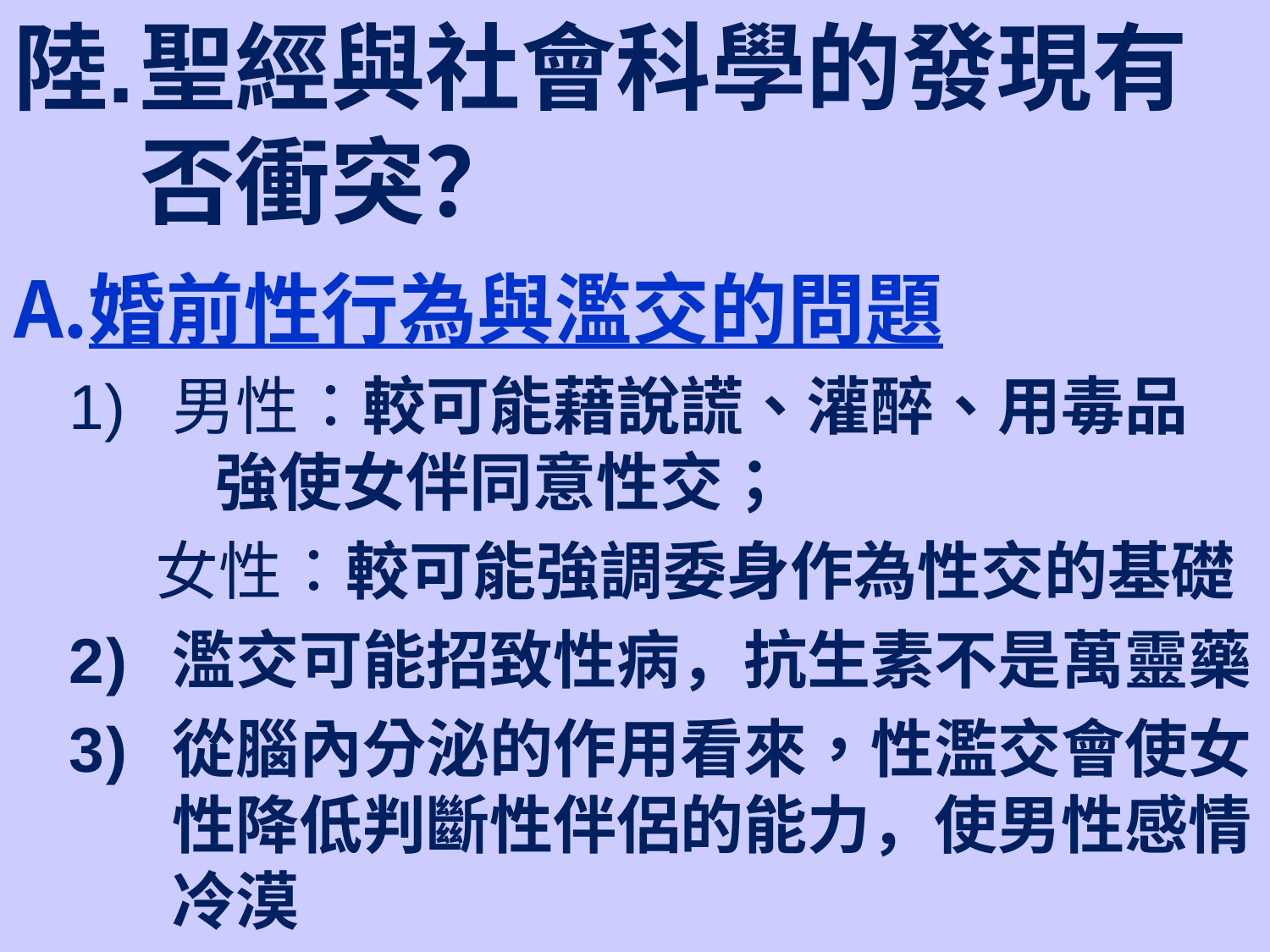

# 聖經與社會科學的發現有否衝突？
婚前性行為與濫交的問題
男性：較可能藉說謊、灌醉、用毒品         強使女伴同意性交；
     女性：較可能強調委身作為性交的基礎
濫交可能招致性病，抗生素不是萬靈藥
從腦內分泌的作用看來，性濫交會使女性降低判斷性伴侶的能力，使男性感情冷漠